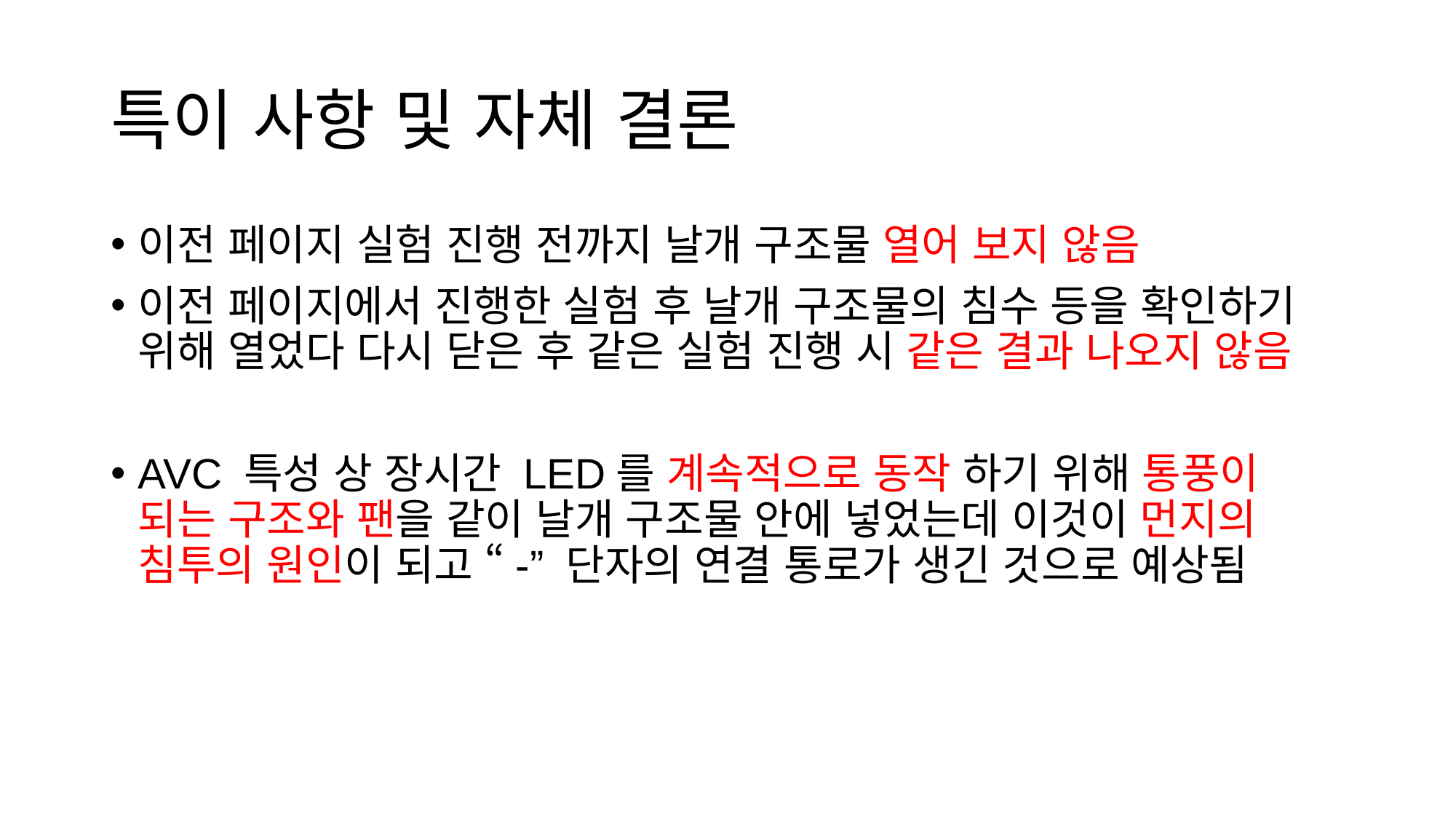

# 특이 사항 및 자체 결론
이전 페이지 실험 진행 전까지 날개 구조물 열어 보지 않음
이전 페이지에서 진행한 실험 후 날개 구조물의 침수 등을 확인하기 위해 열었다 다시 닫은 후 같은 실험 진행 시 같은 결과 나오지 않음

AVC 특성 상 장시간 LED를 계속적으로 동작 하기 위해 통풍이 되는 구조와 팬을 같이 날개 구조물 안에 넣었는데 이것이 먼지의 침투의 원인이 되고 “-” 단자의 연결 통로가 생긴 것으로 예상됨